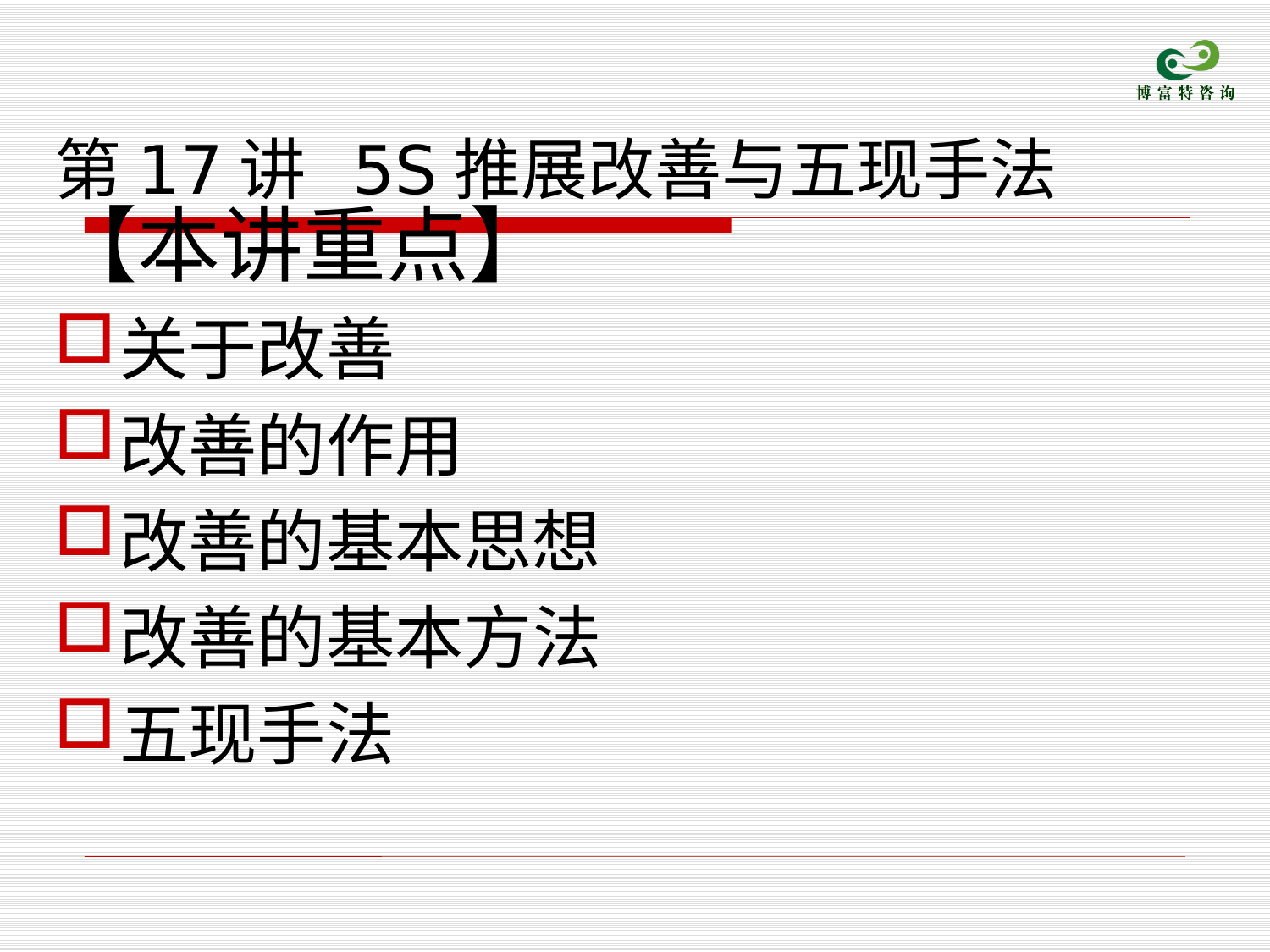

# 第17讲  5S推展改善与五现手法

【本讲重点】
关于改善
改善的作用
改善的基本思想
改善的基本方法
五现手法
613